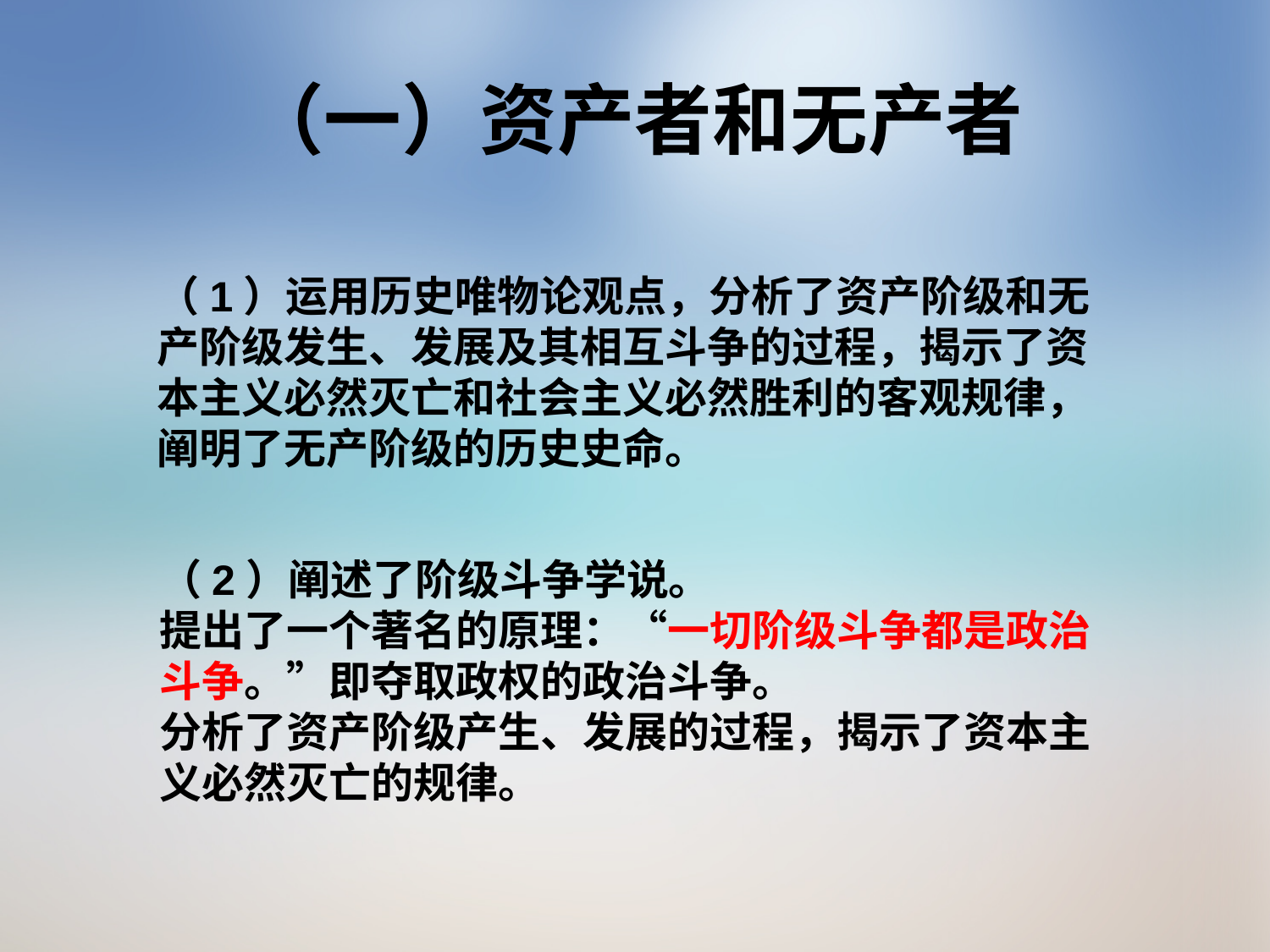

# （一）资产者和无产者
（1）运用历史唯物论观点，分析了资产阶级和无产阶级发生、发展及其相互斗争的过程，揭示了资本主义必然灭亡和社会主义必然胜利的客观规律，阐明了无产阶级的历史史命。
（2）阐述了阶级斗争学说。
提出了一个著名的原理：“一切阶级斗争都是政治斗争。”即夺取政权的政治斗争。
分析了资产阶级产生、发展的过程，揭示了资本主义必然灭亡的规律。